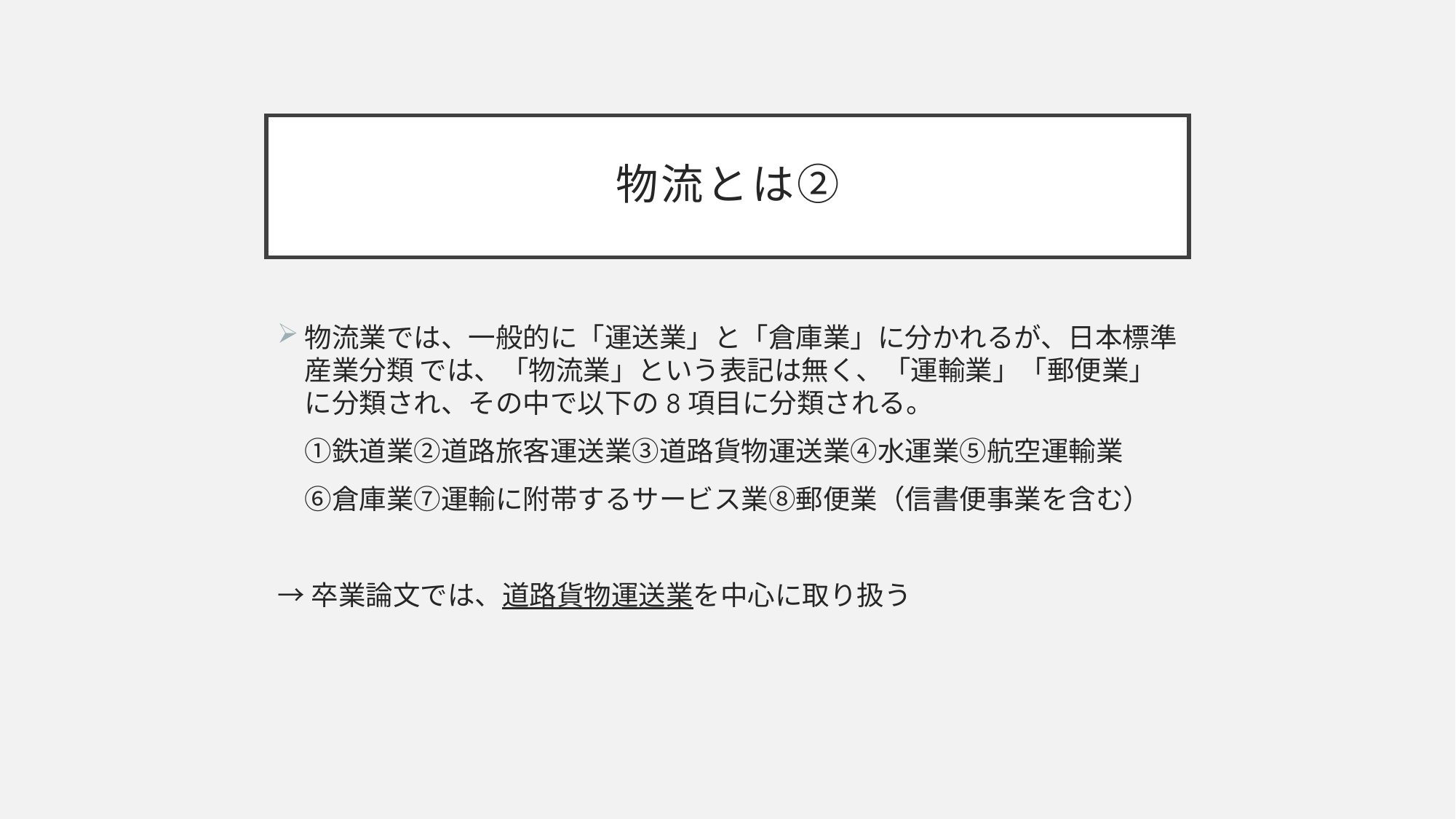

# 物流とは②
物流業では、一般的に「運送業」と「倉庫業」に分かれるが、日本標準産業分類 では、「物流業」という表記は無く、「運輸業」「郵便業」に分類され、その中で以下の8項目に分類される。
　①鉄道業②道路旅客運送業③道路貨物運送業④水運業⑤航空運輸業
　⑥倉庫業⑦運輸に附帯するサービス業⑧郵便業（信書便事業を含む）

→卒業論文では、道路貨物運送業を中心に取り扱う